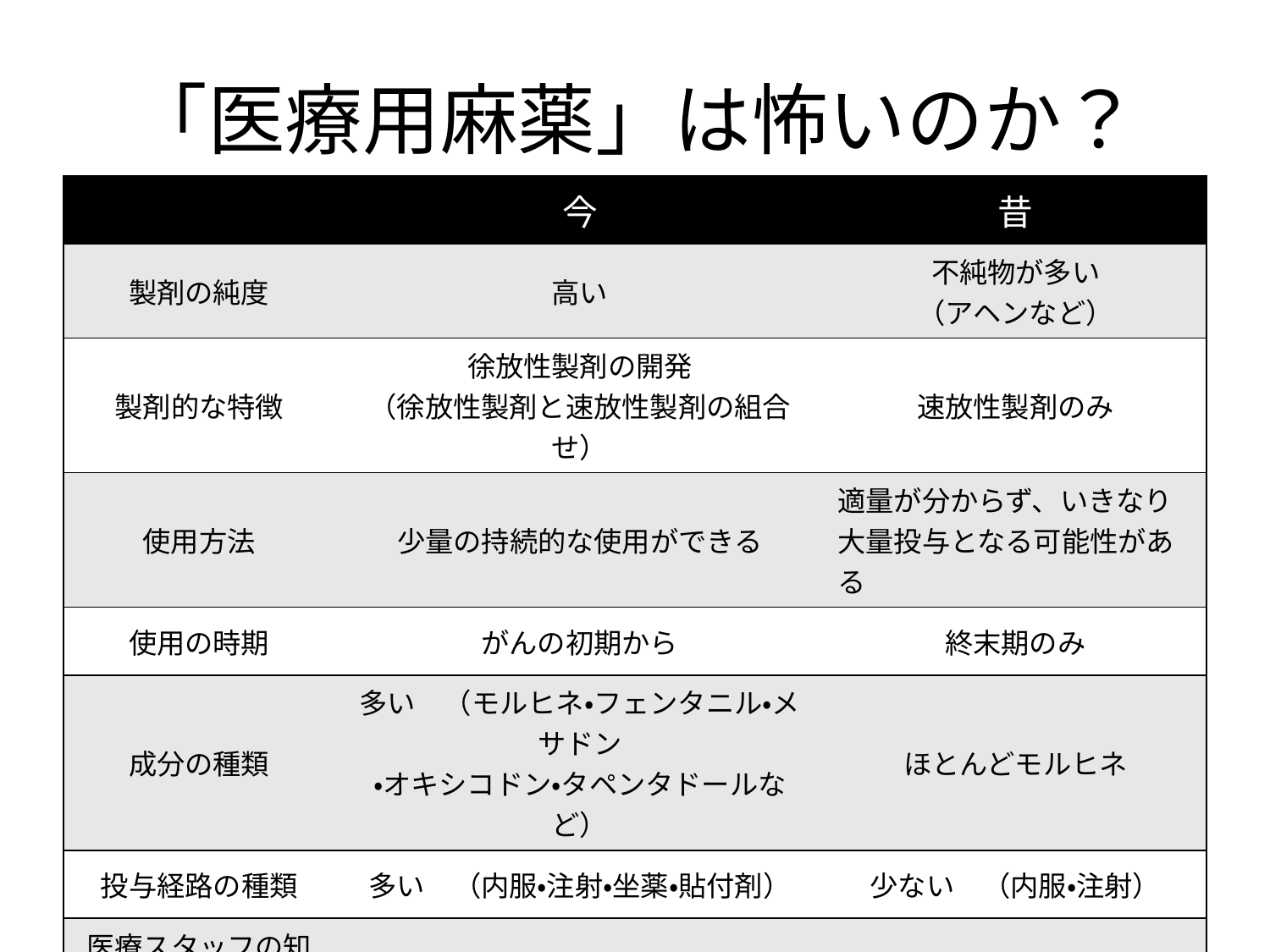

# 「医療用麻薬」は怖いのか？
|  | 今 | 昔 |
| --- | --- | --- |
| 製剤の純度 | 高い | 不純物が多い （アヘンなど） |
| 製剤的な特徴 | 徐放性製剤の開発 （徐放性製剤と速放性製剤の組合せ） | 速放性製剤のみ |
| 使用方法 | 少量の持続的な使用ができる | 適量が分からず、いきなり大量投与となる可能性がある |
| 使用の時期 | がんの初期から | 終末期のみ |
| 成分の種類 | 多い　（モルヒネ・フェンタニル・メサドン ・オキシコドン・タペンタドールなど） | ほとんどモルヒネ |
| 投与経路の種類 | 多い　（内服・注射・坐薬・貼付剤） | 少ない　（内服・注射） |
| 医療スタッフの知識 | 豊富 | 少ない |
| 医療体制 | チーム医療 （医師・看護師・薬剤師・MSWなど） | 医師の独壇場 |